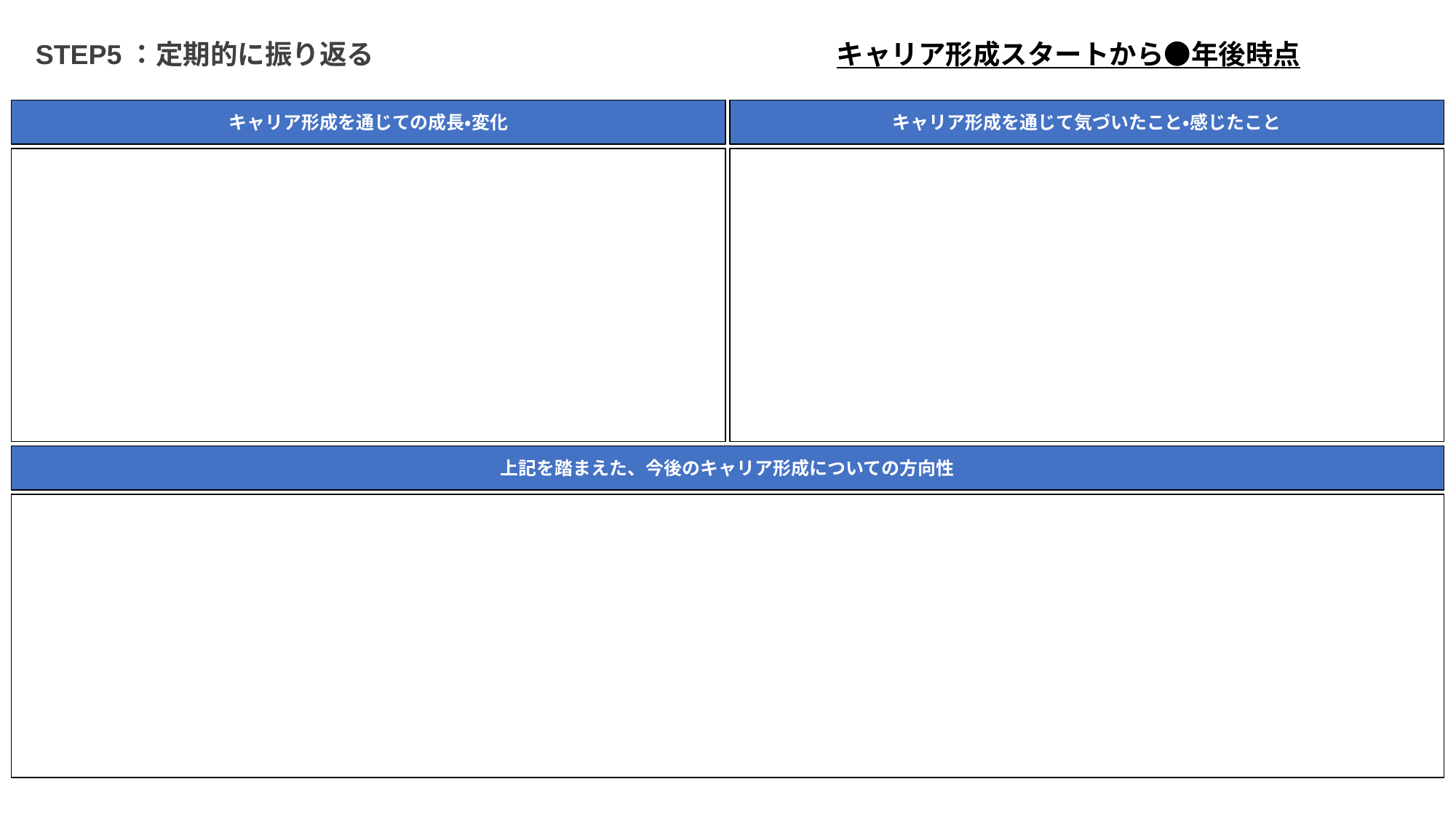

STEP5：定期的に振り返る
キャリア形成スタートから●年後時点
キャリア形成を通じての成長・変化
キャリア形成を通じて気づいたこと・感じたこと

上記を踏まえた、今後のキャリア形成についての方向性